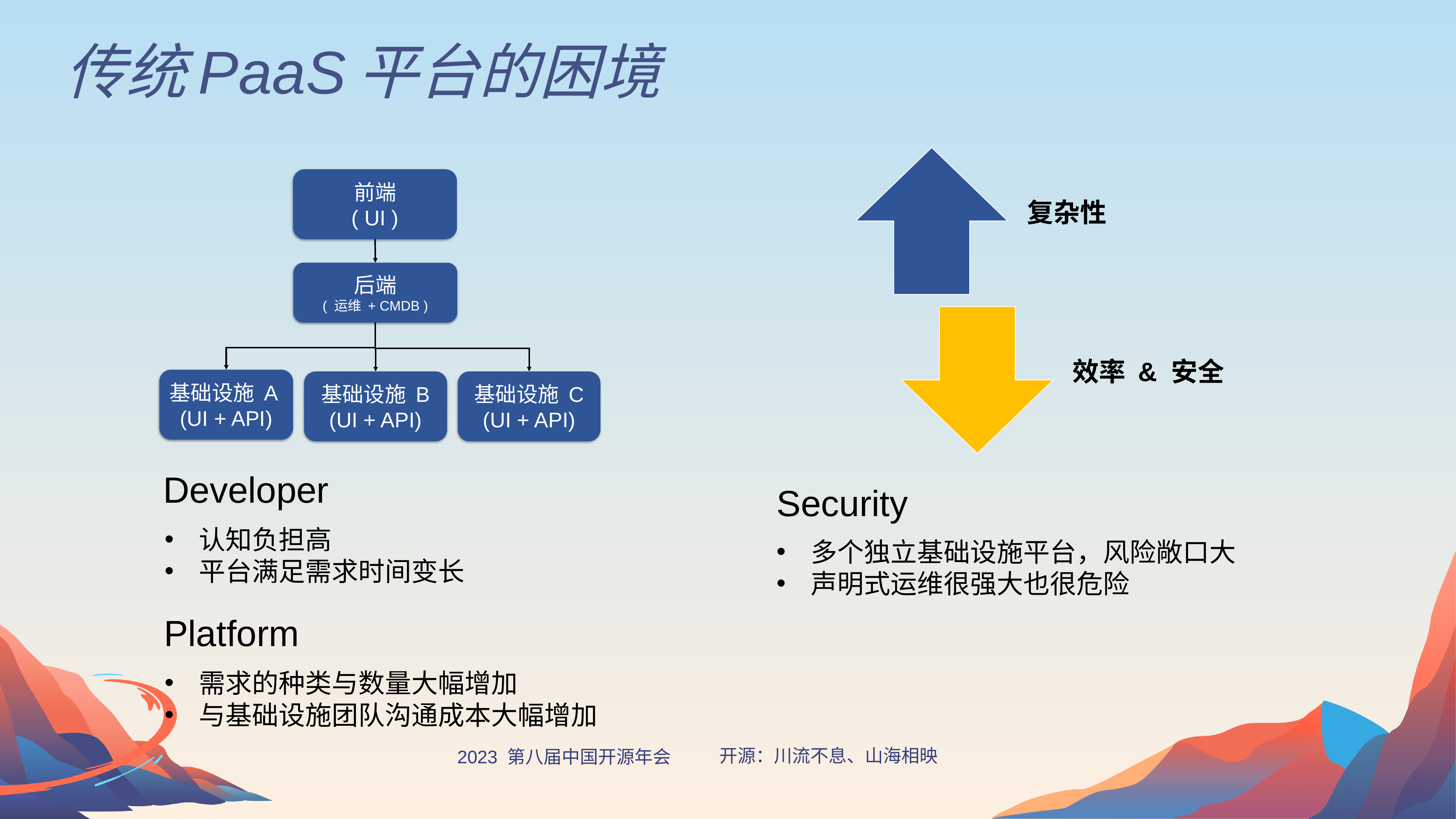

传统PaaS平台的困境
复杂性
效率 & 安全
前端
( UI )
后端
( 运维 + CMDB )
基础设施 A
(UI + API)
基础设施 C
(UI + API)
基础设施 B
(UI + API)
Developer
Security
认知负担高
平台满足需求时间变长
多个独立基础设施平台，风险敞口大
声明式运维很强大也很危险
Platform
需求的种类与数量大幅增加
与基础设施团队沟通成本大幅增加